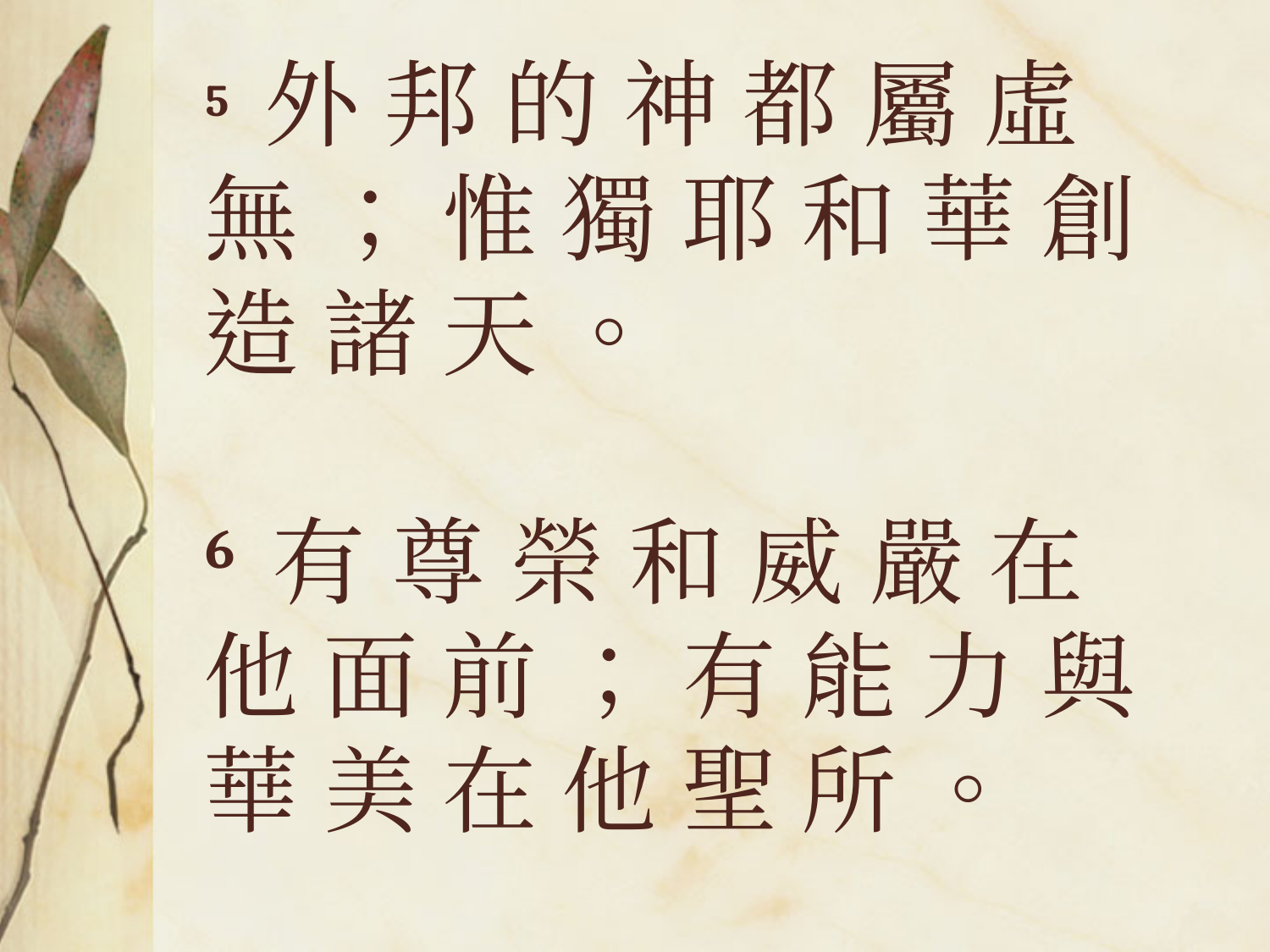

# 5 外 邦 的 神 都 屬 虛 無 ； 惟 獨 耶 和 華 創 造 諸 天 。 6 有 尊 榮 和 威 嚴 在 他 面 前 ； 有 能 力 與 華 美 在 他 聖 所 。